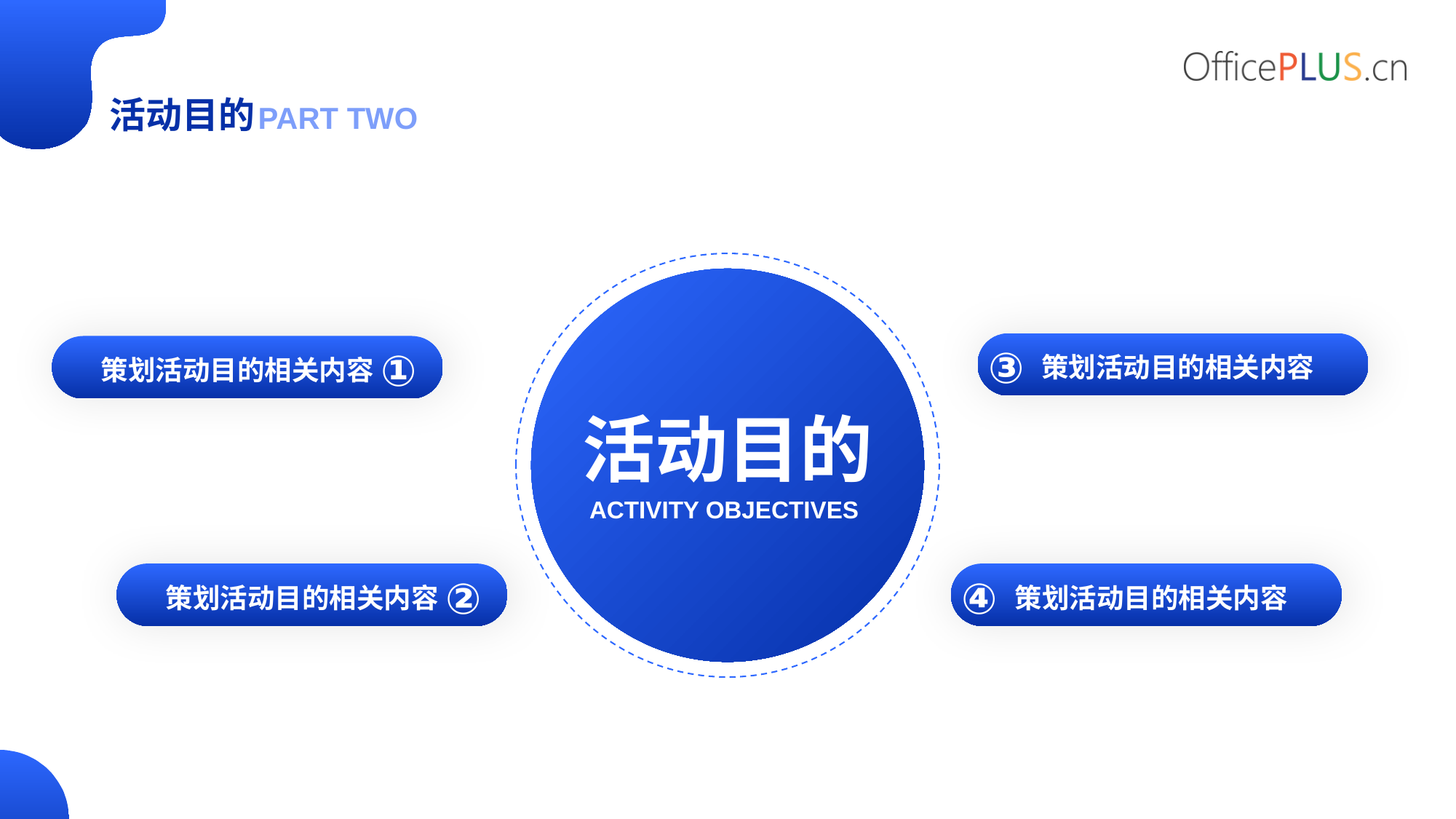

活动目的
PART TWO

活动目的
ACTIVITY OBJECTIVES
③

策划活动目的相关内容
①

策划活动目的相关内容
②

策划活动目的相关内容
④

策划活动目的相关内容